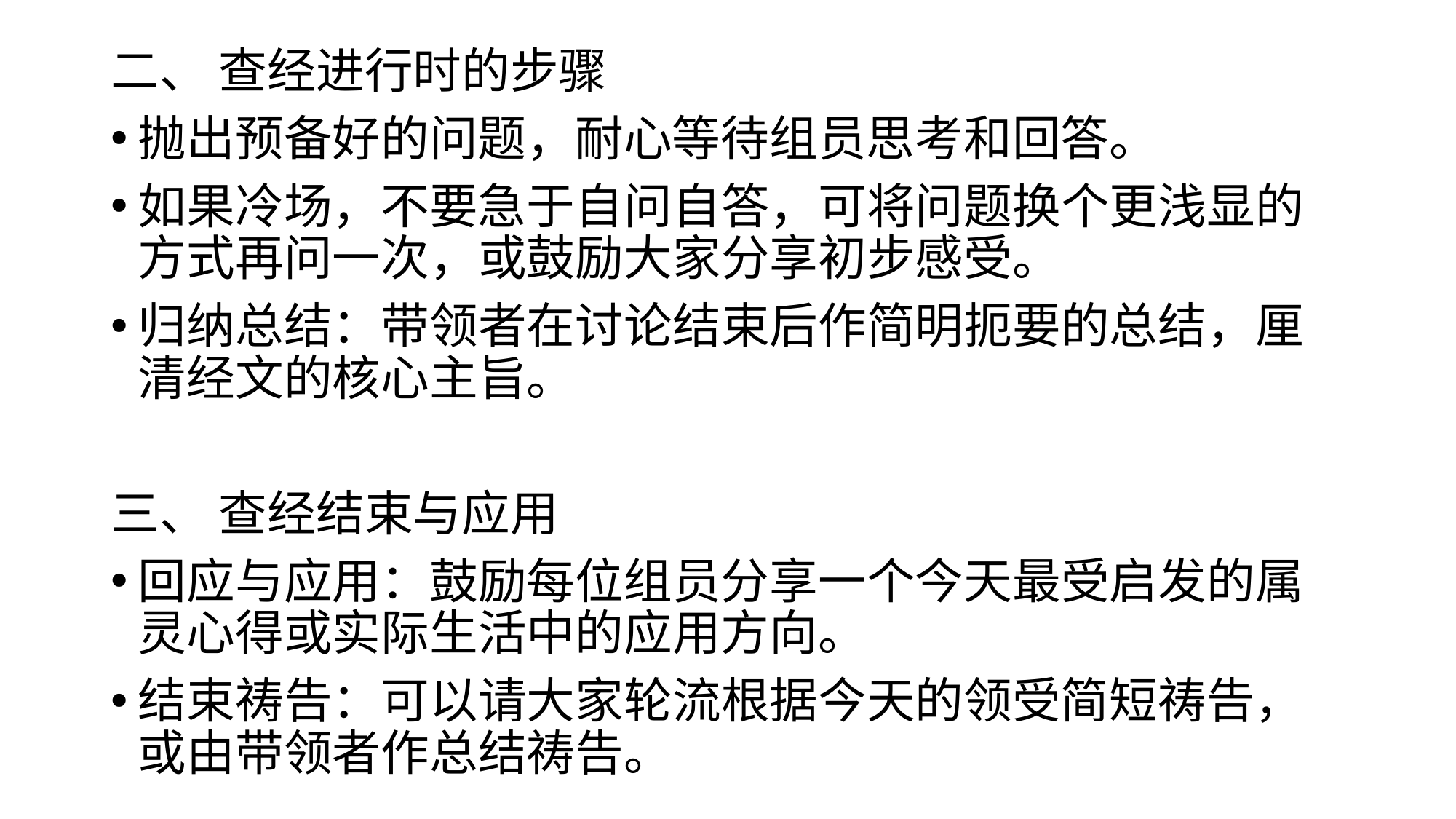

二、 查经进行时的步骤
抛出预备好的问题，耐心等待组员思考和回答。
如果冷场，不要急于自问自答，可将问题换个更浅显的方式再问一次，或鼓励大家分享初步感受。
归纳总结：带领者在讨论结束后作简明扼要的总结，厘清经文的核心主旨。

三、 查经结束与应用
回应与应用：鼓励每位组员分享一个今天最受启发的属灵心得或实际生活中的应用方向。
结束祷告：可以请大家轮流根据今天的领受简短祷告，或由带领者作总结祷告。